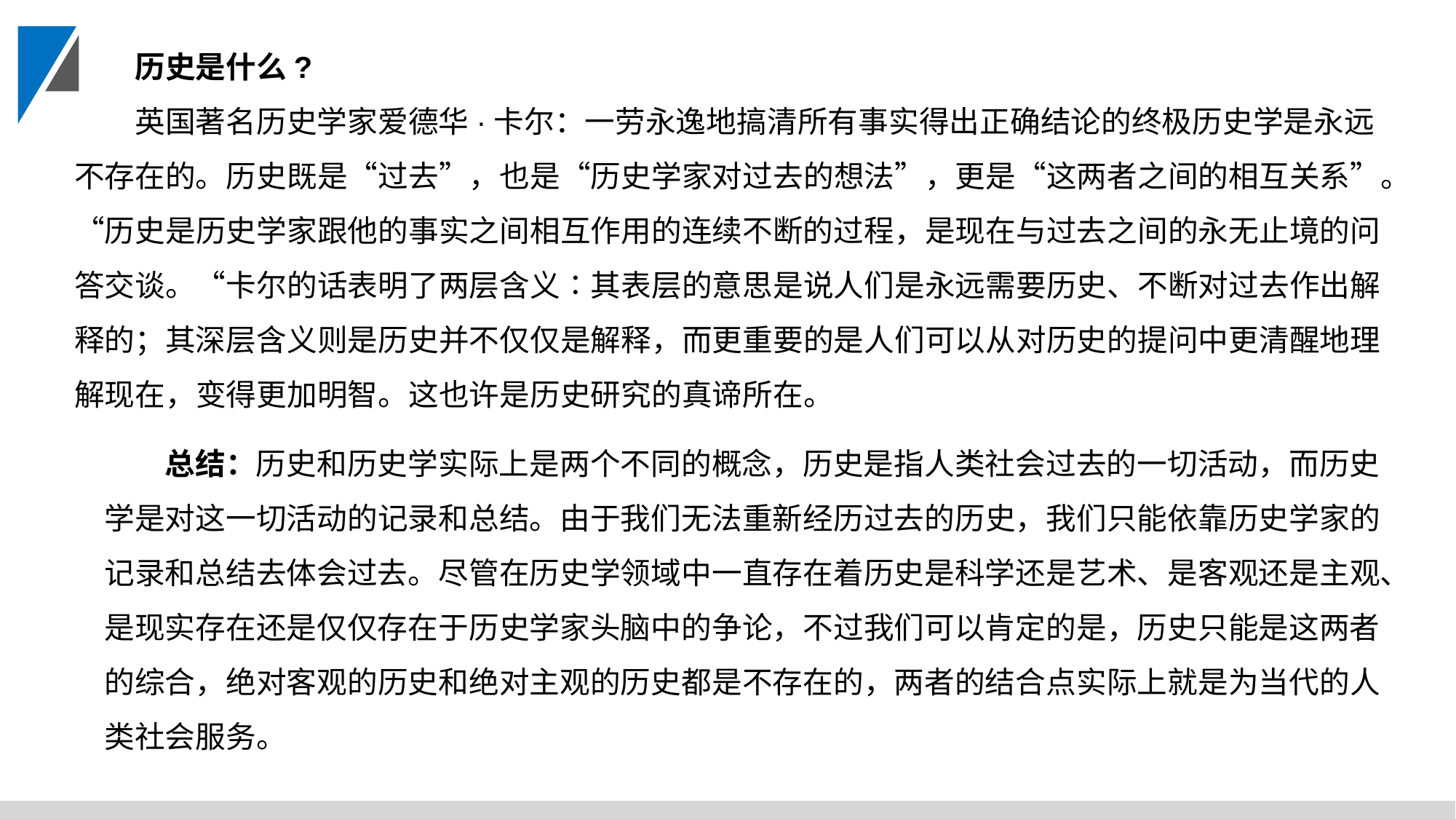

历史是什么?
英国著名历史学家爱德华·卡尔：一劳永逸地搞清所有事实得出正确结论的终极历史学是永远不存在的。历史既是“过去”，也是“历史学家对过去的想法”，更是“这两者之间的相互关系”。“历史是历史学家跟他的事实之间相互作用的连续不断的过程，是现在与过去之间的永无止境的问答交谈。“卡尔的话表明了两层含义∶其表层的意思是说人们是永远需要历史、不断对过去作出解释的；其深层含义则是历史并不仅仅是解释，而更重要的是人们可以从对历史的提问中更清醒地理解现在，变得更加明智。这也许是历史研究的真谛所在。
总结：历史和历史学实际上是两个不同的概念，历史是指人类社会过去的一切活动，而历史学是对这一切活动的记录和总结。由于我们无法重新经历过去的历史，我们只能依靠历史学家的记录和总结去体会过去。尽管在历史学领域中一直存在着历史是科学还是艺术、是客观还是主观、是现实存在还是仅仅存在于历史学家头脑中的争论，不过我们可以肯定的是，历史只能是这两者的综合，绝对客观的历史和绝对主观的历史都是不存在的，两者的结合点实际上就是为当代的人类社会服务。